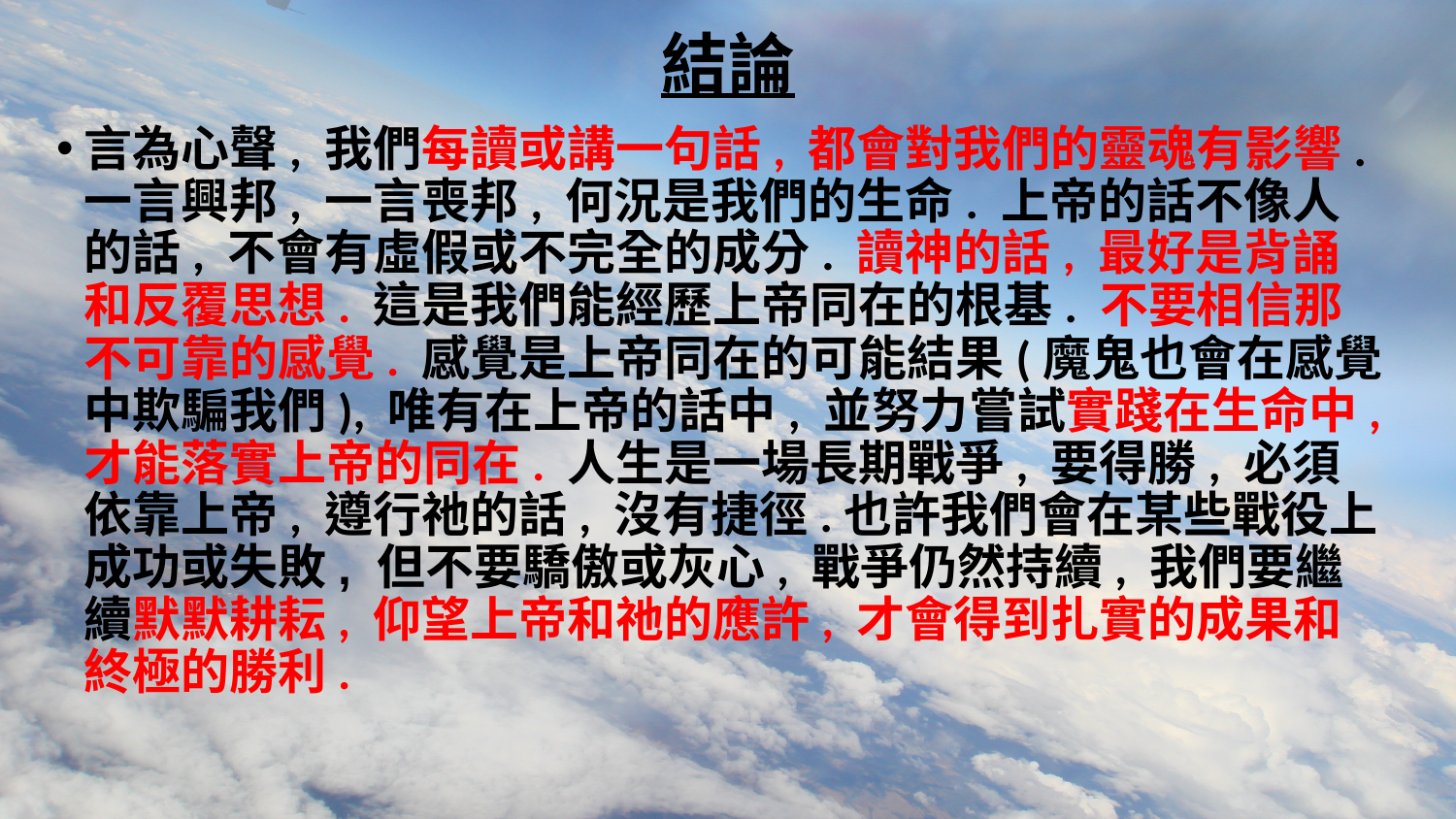

# 結論
言為心聲, 我們每讀或講一句話, 都會對我們的靈魂有影響. 一言興邦, 一言喪邦, 何況是我們的生命. 上帝的話不像人的話, 不會有虛假或不完全的成分. 讀神的話, 最好是背誦和反覆思想. 這是我們能經歷上帝同在的根基. 不要相信那不可靠的感覺. 感覺是上帝同在的可能結果(魔鬼也會在感覺中欺騙我們), 唯有在上帝的話中, 並努力嘗試實踐在生命中, 才能落實上帝的同在. 人生是一場長期戰爭, 要得勝, 必須依靠上帝, 遵行祂的話, 沒有捷徑.也許我們會在某些戰役上成功或失敗, 但不要驕傲或灰心, 戰爭仍然持續, 我們要繼續默默耕耘, 仰望上帝和祂的應許, 才會得到扎實的成果和終極的勝利.